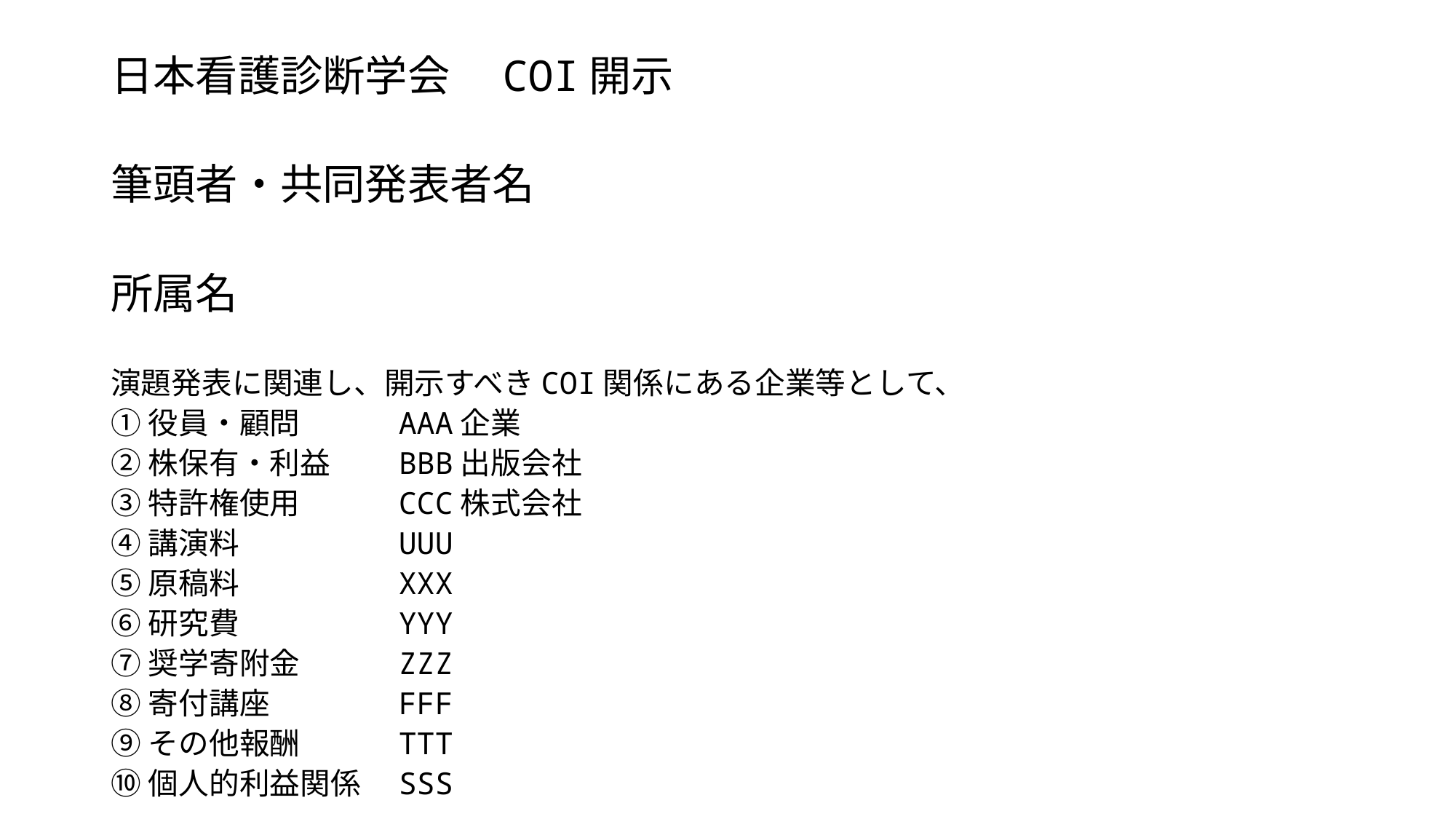

日本看護診断学会　COI開示

筆頭者・共同発表者名

所属名
演題発表に関連し、開示すべきCOI関係にある企業等として、
①役員・顧問　　　AAA企業
②株保有・利益　　BBB出版会社
③特許権使用　　　CCC株式会社
④講演料　　　　　UUU
⑤原稿料　　　　　XXX
⑥研究費　　　　　YYY
⑦奨学寄附金　　　ZZZ
⑧寄付講座　　　　FFF
⑨その他報酬　　　TTT
⑩個人的利益関係　SSS